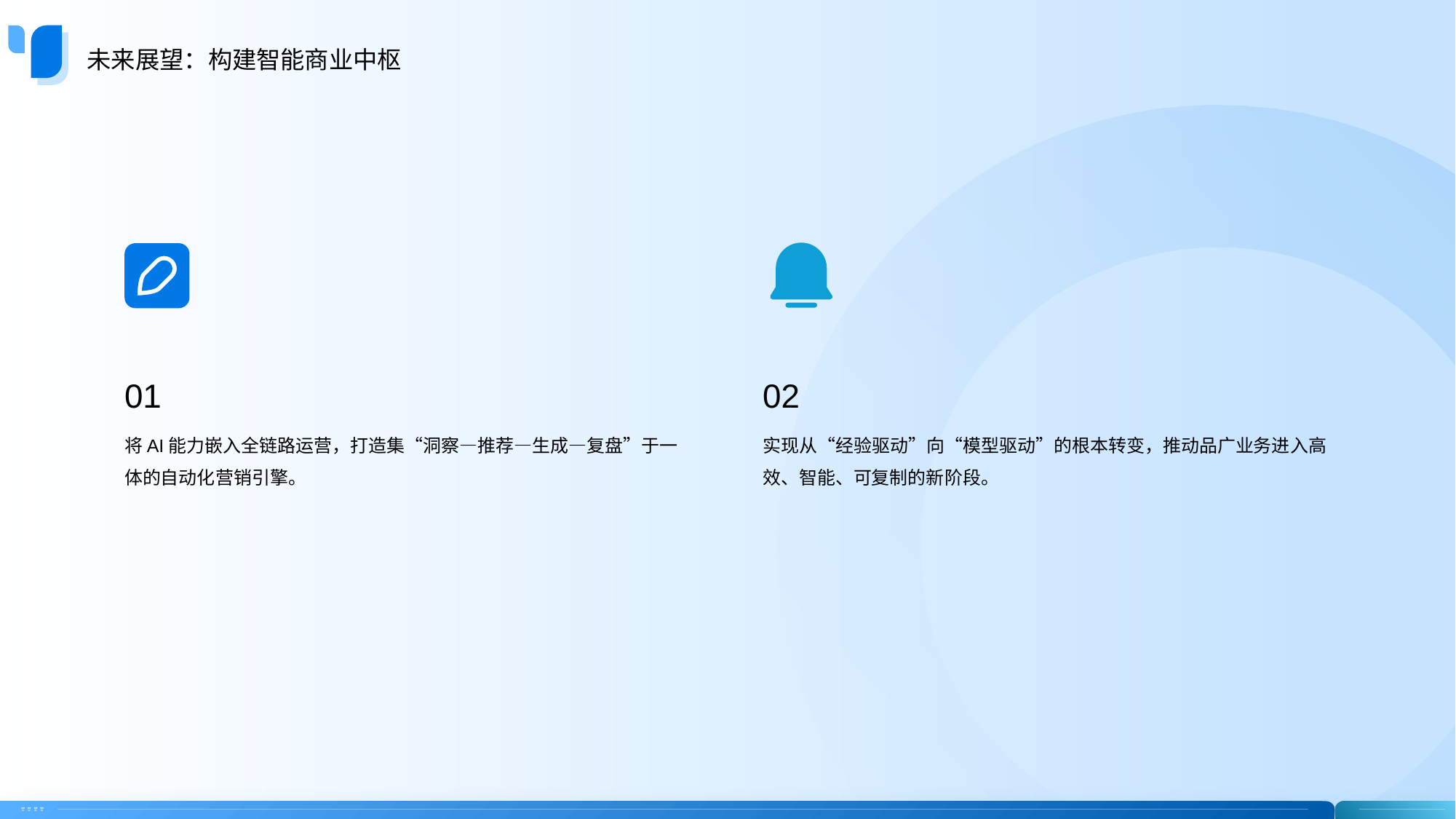

未来展望：构建智能商业中枢

01
02
将AI能力嵌入全链路运营，打造集“洞察—推荐—生成—复盘”于一体的自动化营销引擎。
实现从“经验驱动”向“模型驱动”的根本转变，推动品广业务进入高效、智能、可复制的新阶段。